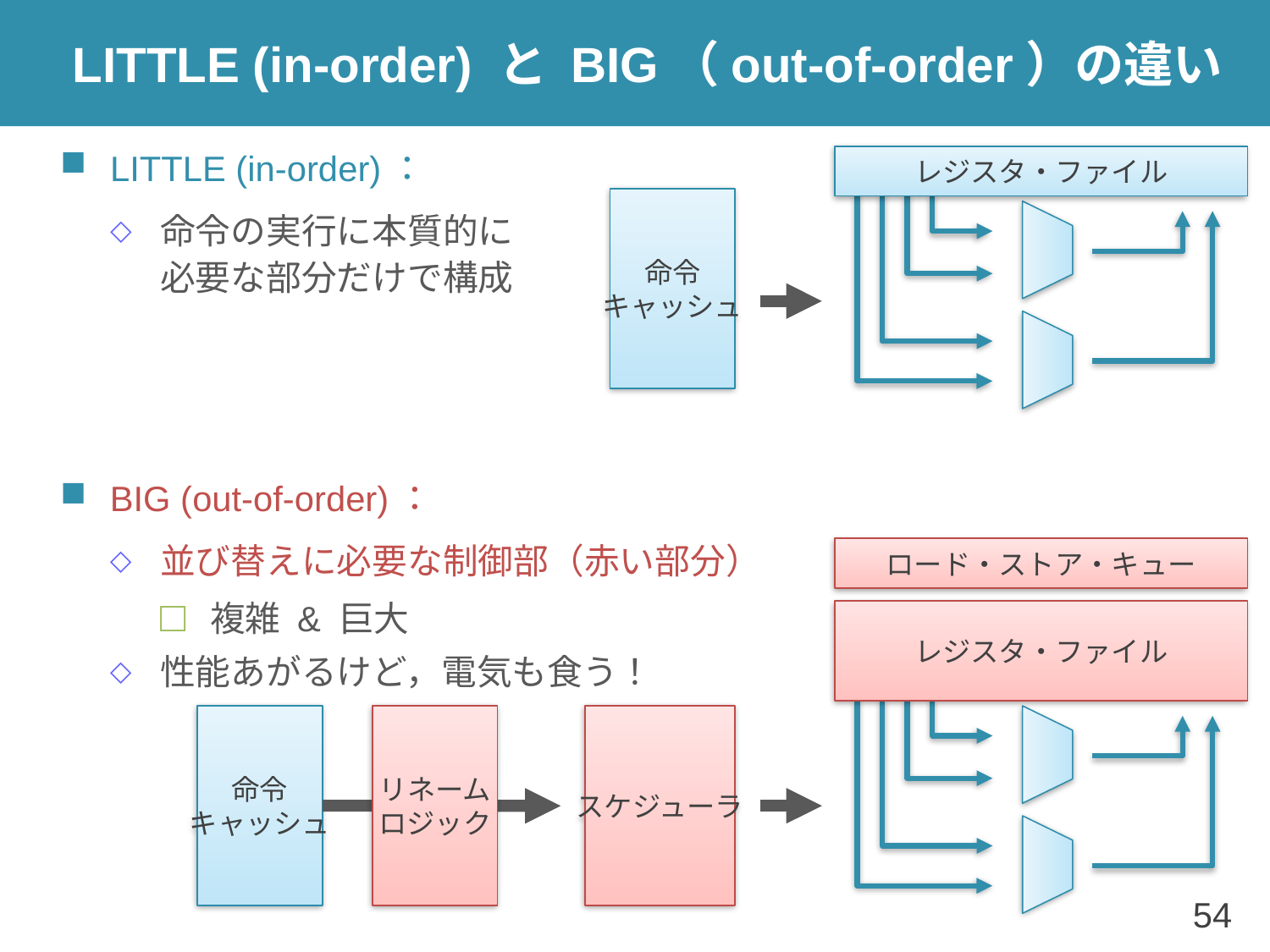

# LITTLE (in-order) と BIG（out-of-order）の違い
LITTLE (in-order)：
命令の実行に本質的に
必要な部分だけで構成

レジスタ・ファイル
命令
キャッシュ

BIG (out-of-order)：
並び替えに必要な制御部（赤い部分）
複雑 & 巨大
性能あがるけど，電気も食う！
ロード・ストア・キュー
レジスタ・ファイル

命令
キャッシュ
リネーム
ロジック
スケジューラ